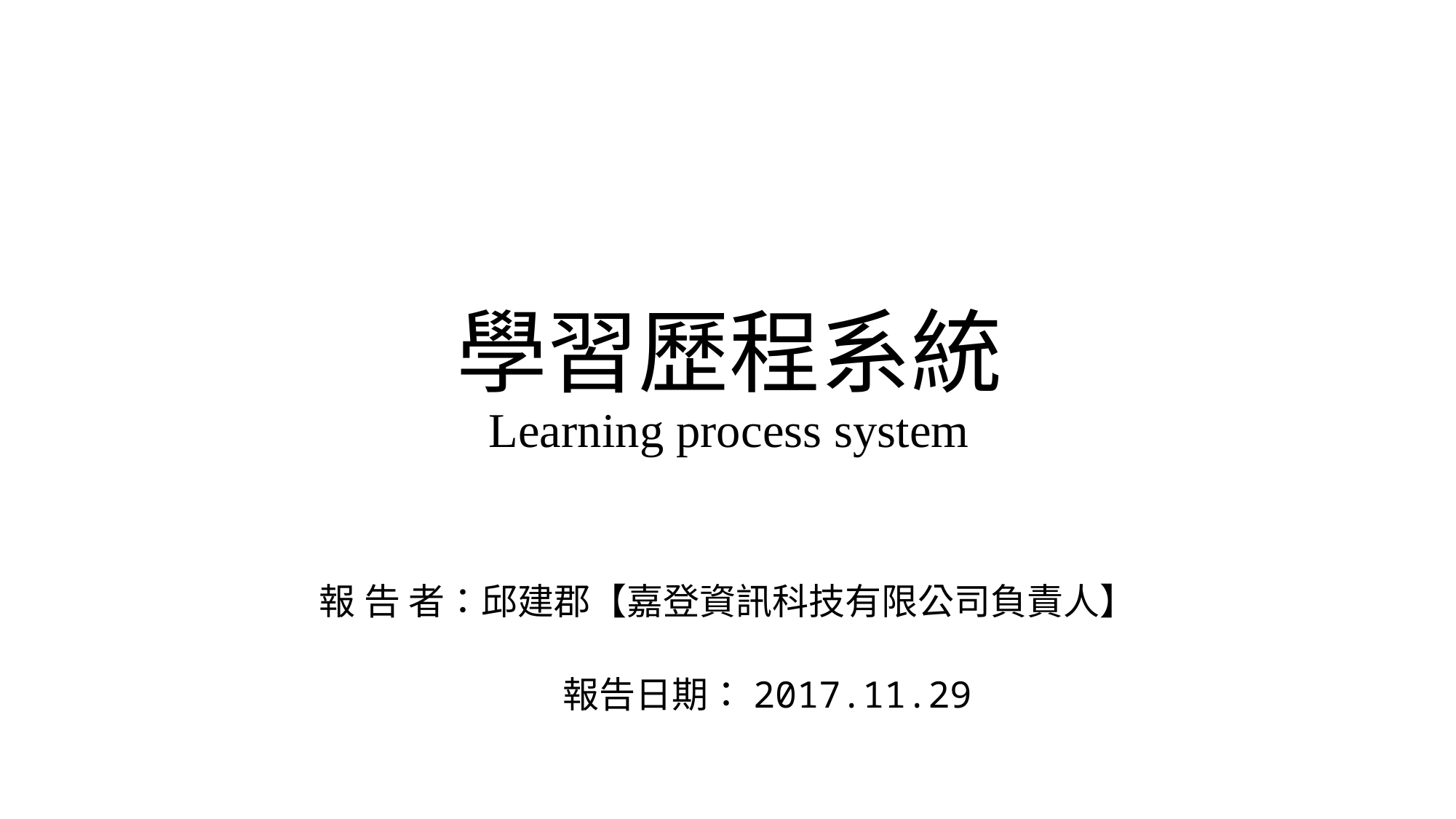

學習歷程系統
Learning process system
報 告 者：邱建郡【嘉登資訊科技有限公司負責人】
報告日期：2017.11.29